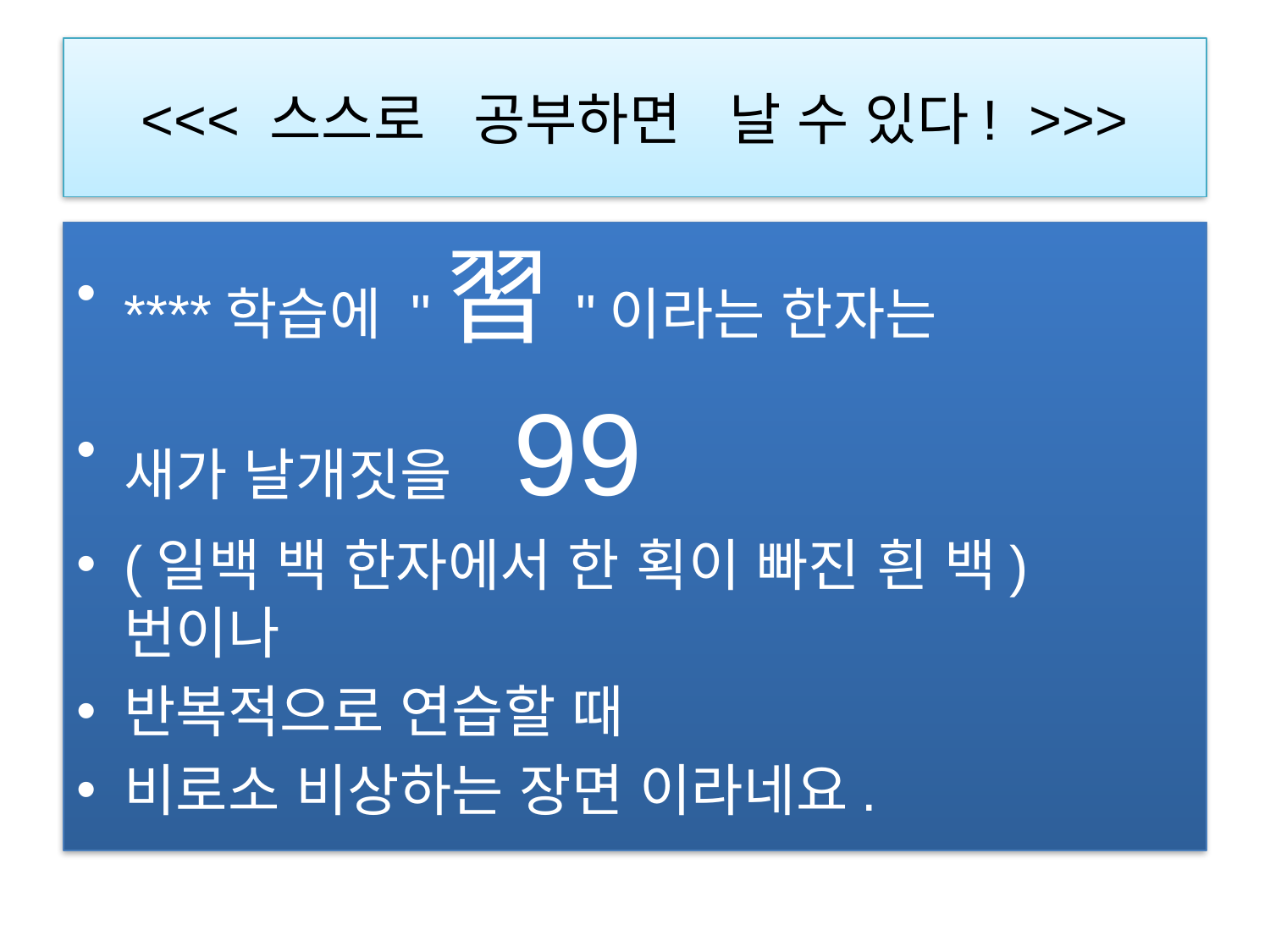

# <<< 스스로   공부하면   날 수 있다!  >>>
****학습에 "習"이라는 한자는
새가 날개짓을   99
(일백 백 한자에서 한 획이 빠진 흰 백)번이나
반복적으로 연습할 때
비로소 비상하는 장면 이라네요.